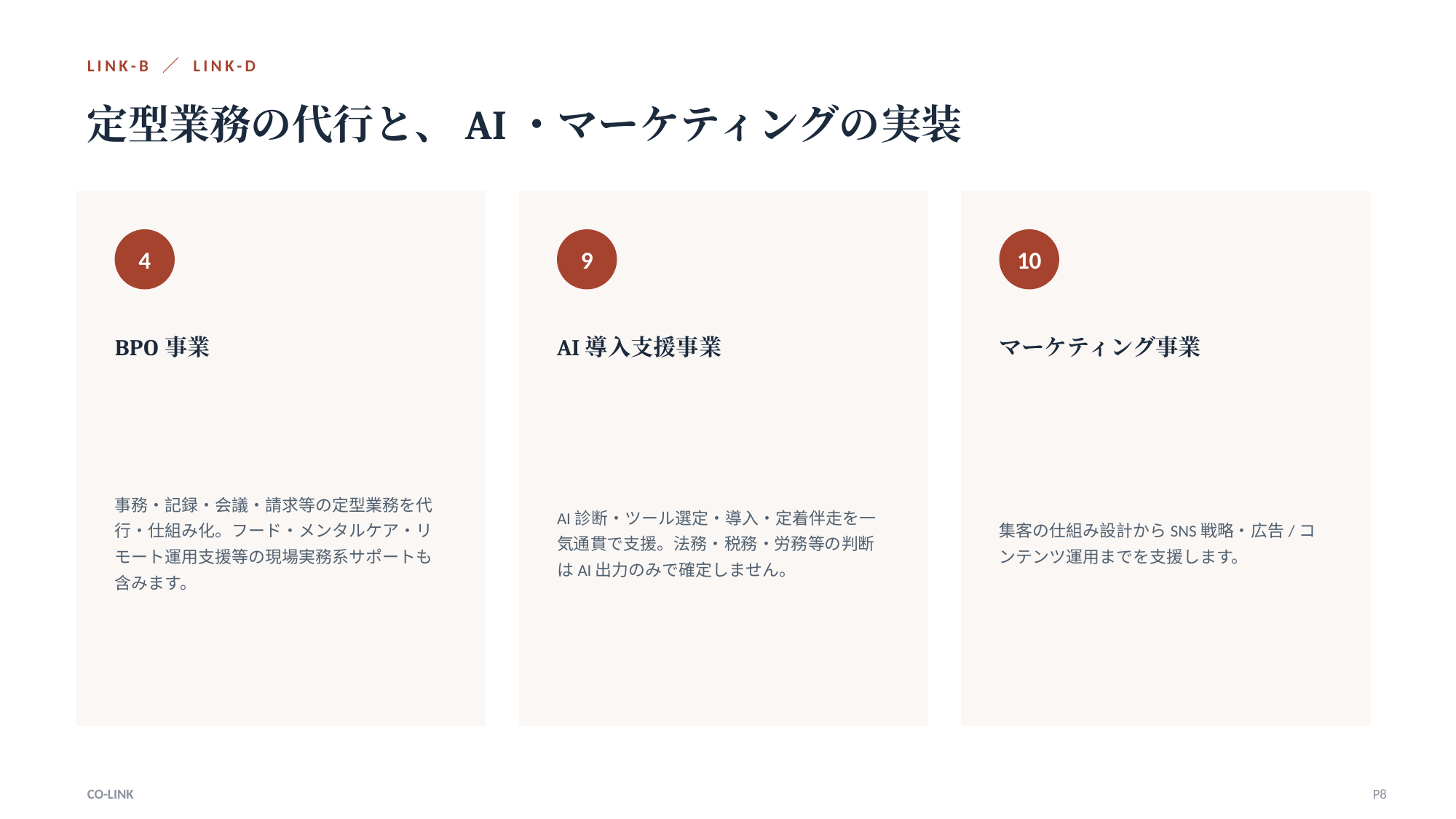

LINK-B ／ LINK-D
定型業務の代行と、AI・マーケティングの実装

4

9

10
BPO事業
AI導入支援事業
マーケティング事業
事務・記録・会議・請求等の定型業務を代行・仕組み化。フード・メンタルケア・リモート運用支援等の現場実務系サポートも含みます。
AI診断・ツール選定・導入・定着伴走を一気通貫で支援。法務・税務・労務等の判断はAI出力のみで確定しません。
集客の仕組み設計からSNS戦略・広告/コンテンツ運用までを支援します。
CO-LINK
P8